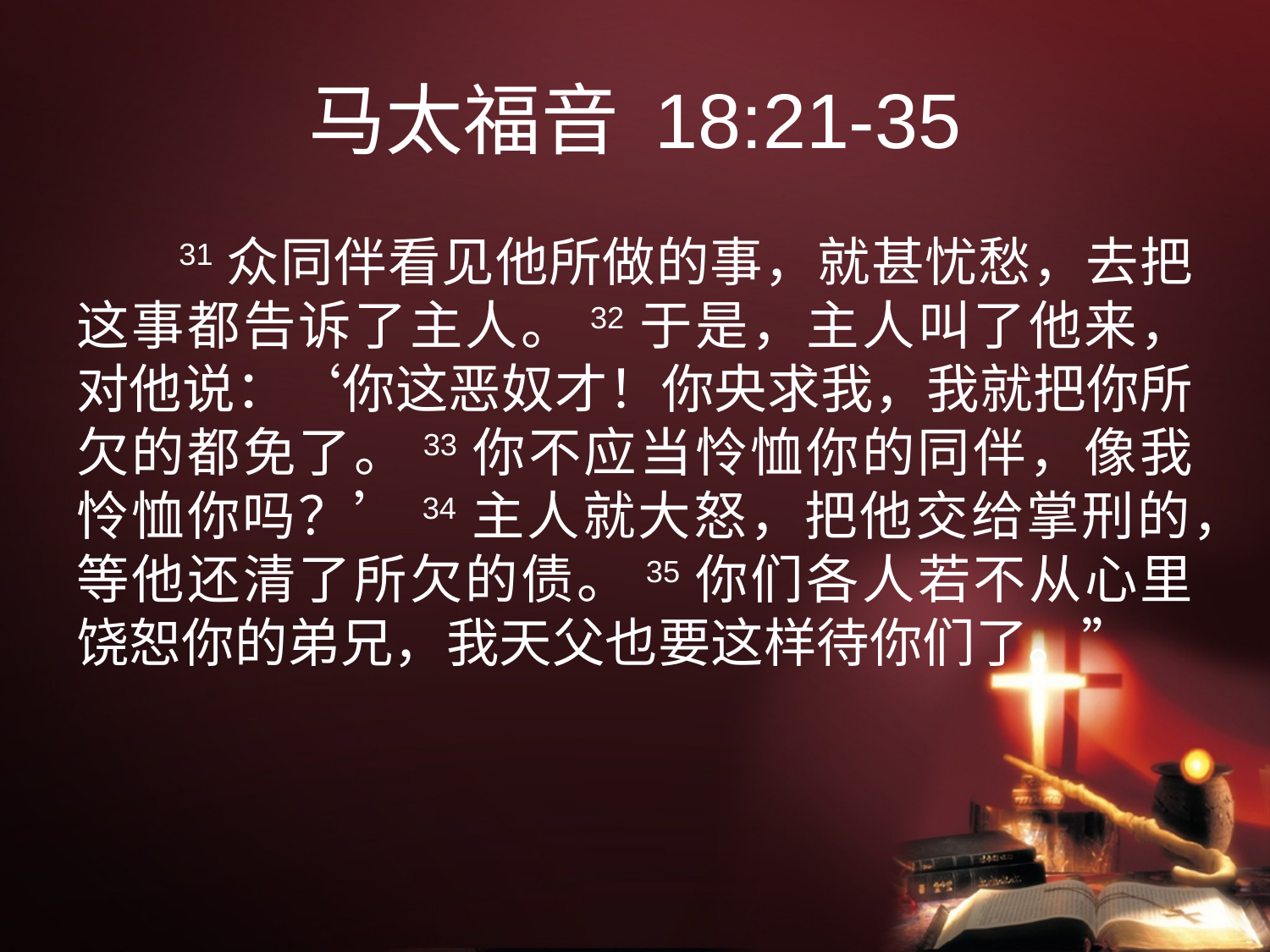

# 马太福音 18:21-35
           31众同伴看见他所做的事，就甚忧愁，去把这事都告诉了主人。32于是，主人叫了他来，对他说：‘你这恶奴才！你央求我，我就把你所欠的都免了。33你不应当怜恤你的同伴，像我怜恤你吗？’34主人就大怒，把他交给掌刑的，等他还清了所欠的债。35你们各人若不从心里饶恕你的弟兄，我天父也要这样待你们了。”